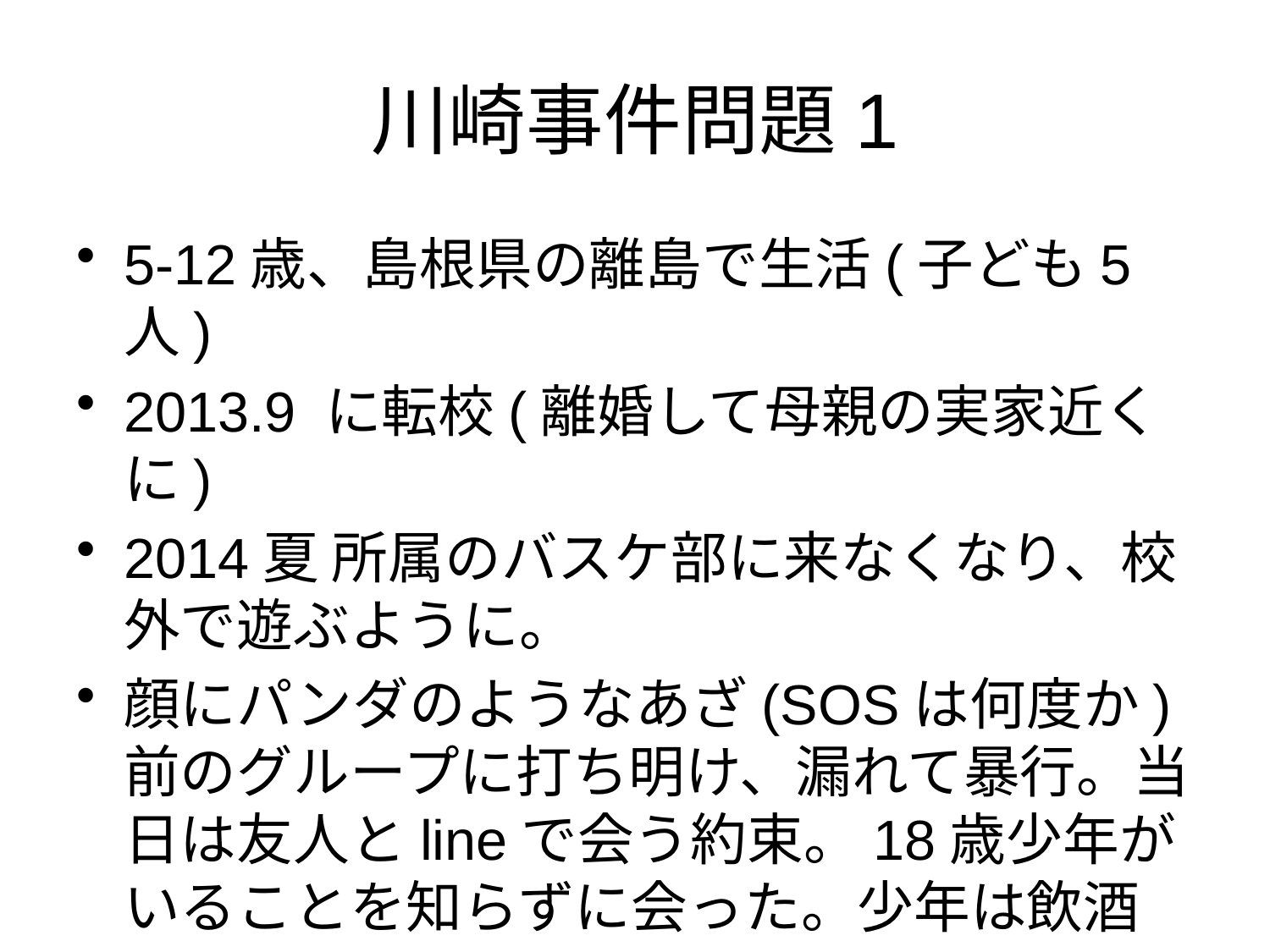

# 川崎事件問題1
5-12歳、島根県の離島で生活(子ども5人)
2013.9 に転校(離婚して母親の実家近くに)
2014夏 所属のバスケ部に来なくなり、校外で遊ぶように。
顔にパンダのようなあざ(SOSは何度か)前のグループに打ち明け、漏れて暴行。当日は友人とlineで会う約束。18歳少年がいることを知らずに会った。少年は飲酒